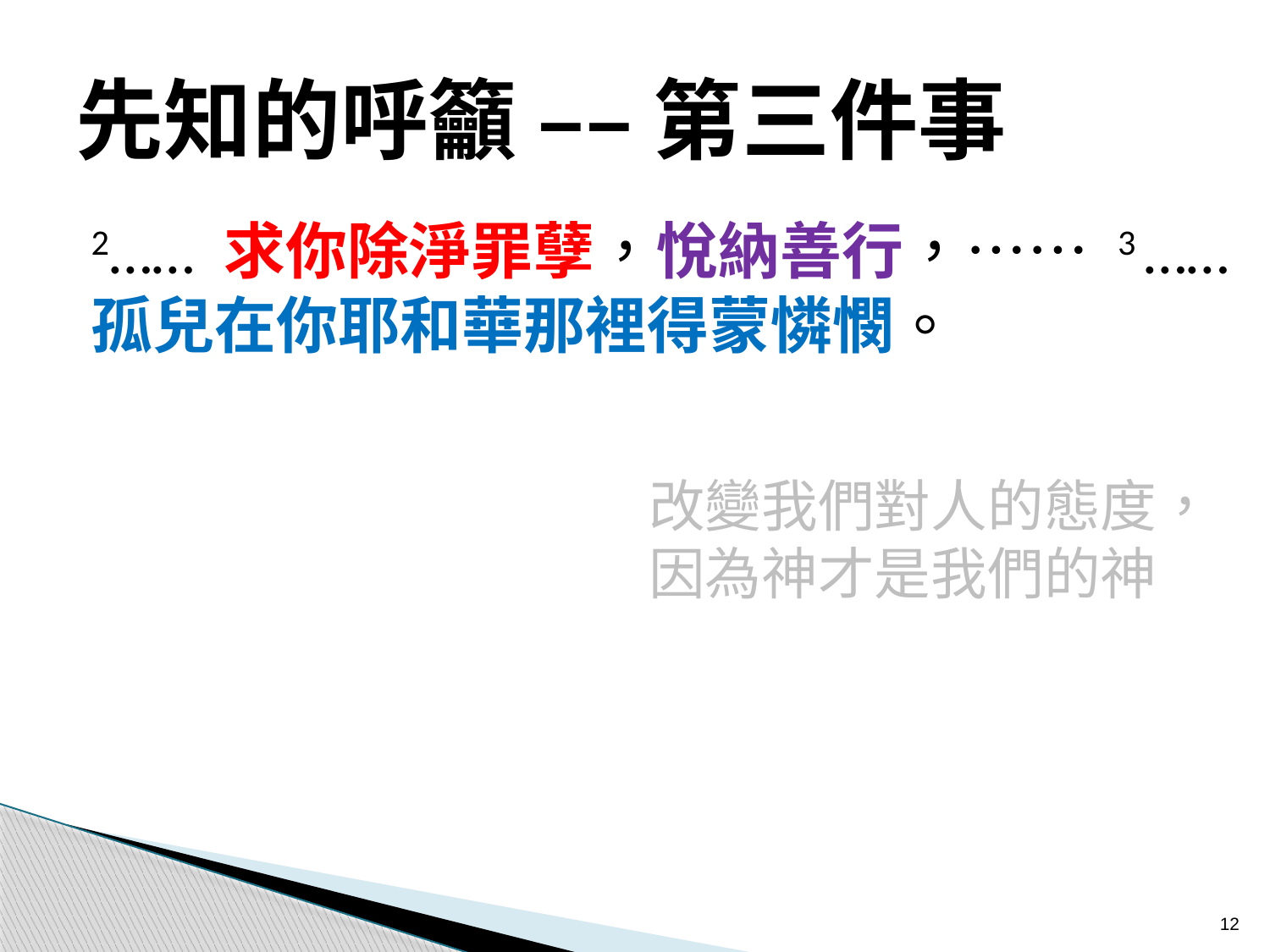

# 先知的呼籲 –– 第三件事
2…… 求你除淨罪孽，悅納善行，…… 3 ……孤兒在你耶和華那裡得蒙憐憫。

改變我們對人的態度，因為神才是我們的神
12